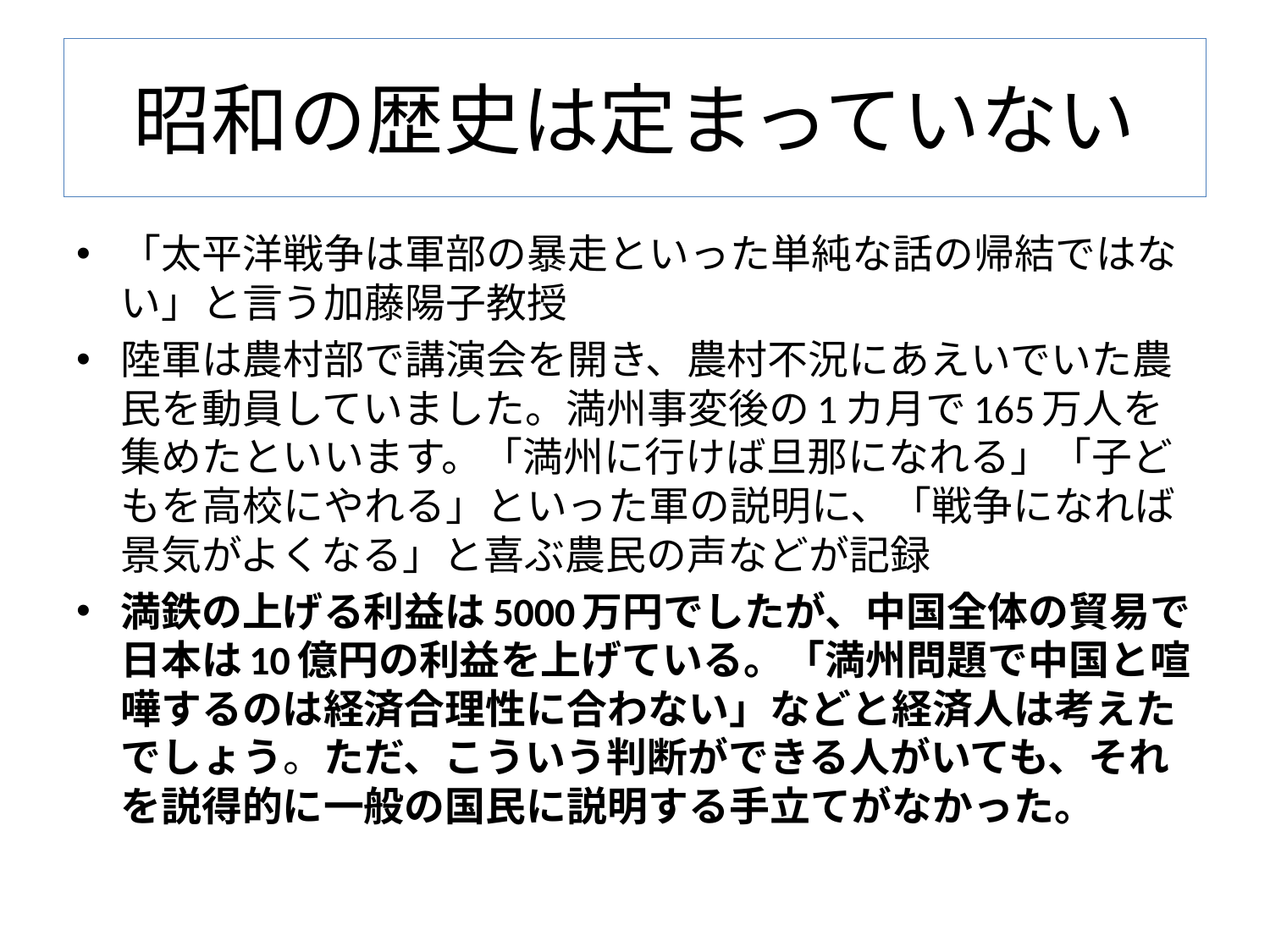

# 昭和の歴史は定まっていない
「太平洋戦争は軍部の暴走といった単純な話の帰結ではない」と言う加藤陽子教授
陸軍は農村部で講演会を開き、農村不況にあえいでいた農民を動員していました。満州事変後の1カ月で165万人を集めたといいます。「満州に行けば旦那になれる」「子どもを高校にやれる」といった軍の説明に、「戦争になれば景気がよくなる」と喜ぶ農民の声などが記録
満鉄の上げる利益は5000万円でしたが、中国全体の貿易で日本は10億円の利益を上げている。「満州問題で中国と喧嘩するのは経済合理性に合わない」などと経済人は考えたでしょう。ただ、こういう判断ができる人がいても、それを説得的に一般の国民に説明する手立てがなかった。